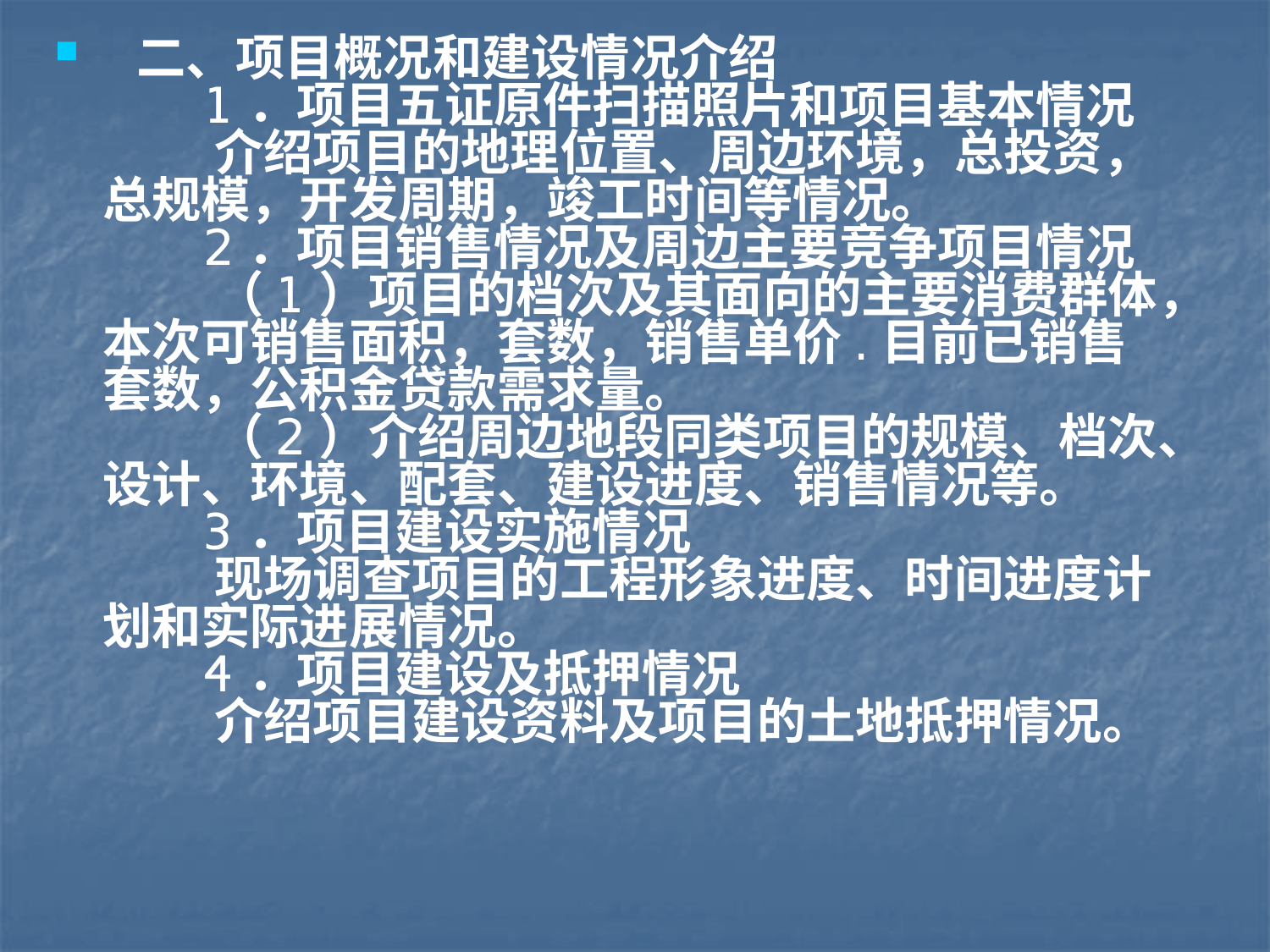

二、项目概况和建设情况介绍
        1．项目五证原件扫描照片和项目基本情况
          介绍项目的地理位置、周边环境，总投资，总规模，开发周期，竣工时间等情况。
        2．项目销售情况及周边主要竞争项目情况
          （1）项目的档次及其面向的主要消费群体，本次可销售面积，套数，销售单价.目前已销售套数，公积金贷款需求量。
          （2）介绍周边地段同类项目的规模、档次、设计、环境、配套、建设进度、销售情况等。
        3．项目建设实施情况
          现场调查项目的工程形象进度、时间进度计划和实际进展情况。
        4．项目建设及抵押情况
          介绍项目建设资料及项目的土地抵押情况。